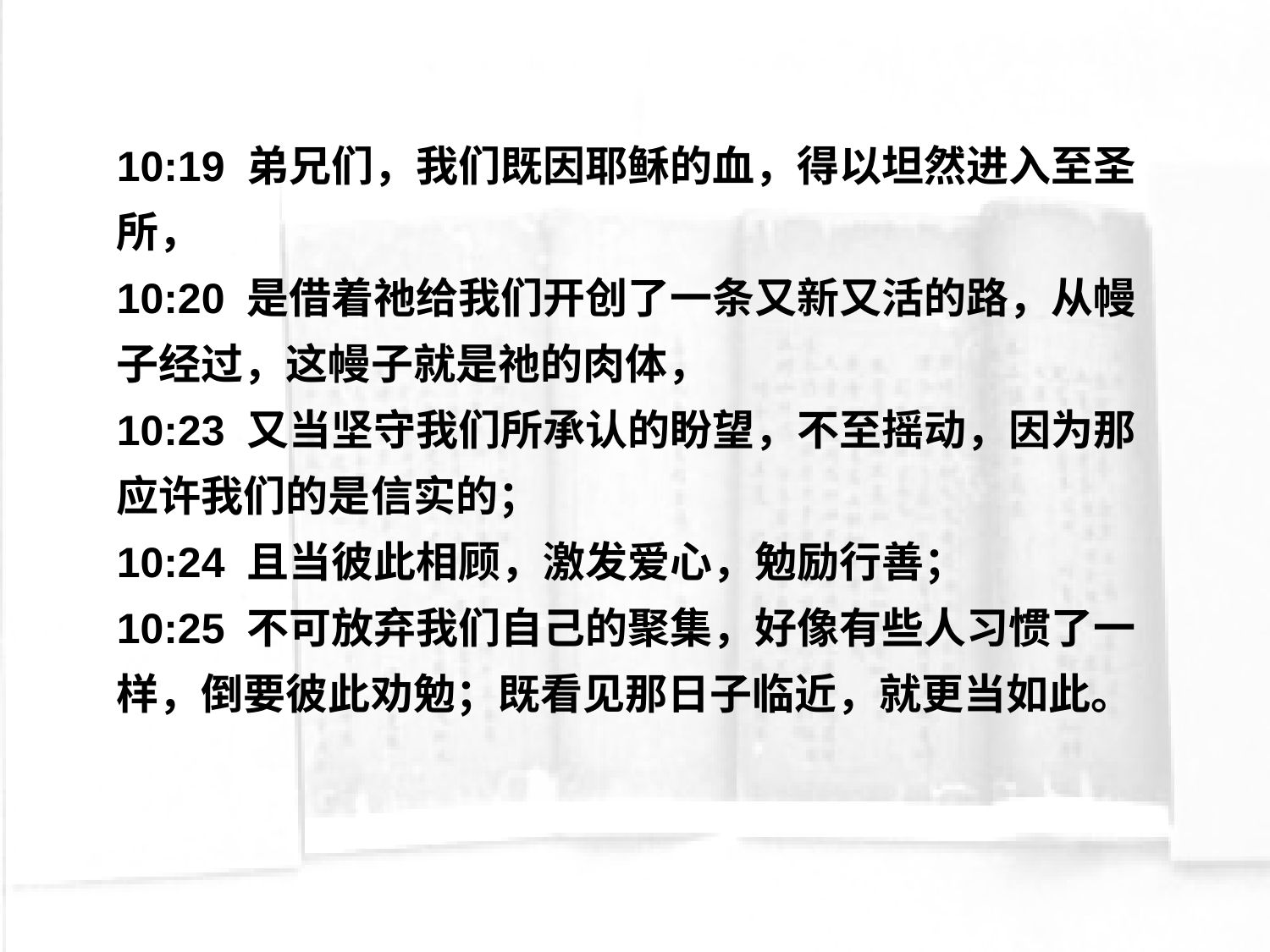

10:19 弟兄们，我们既因耶稣的血，得以坦然进入至圣所，
10:20 是借着祂给我们开创了一条又新又活的路，从幔子经过，这幔子就是祂的肉体，
10:23 又当坚守我们所承认的盼望，不至摇动，因为那应许我们的是信实的；
10:24 且当彼此相顾，激发爱心，勉励行善；
10:25 不可放弃我们自己的聚集，好像有些人习惯了一样，倒要彼此劝勉；既看见那日子临近，就更当如此。